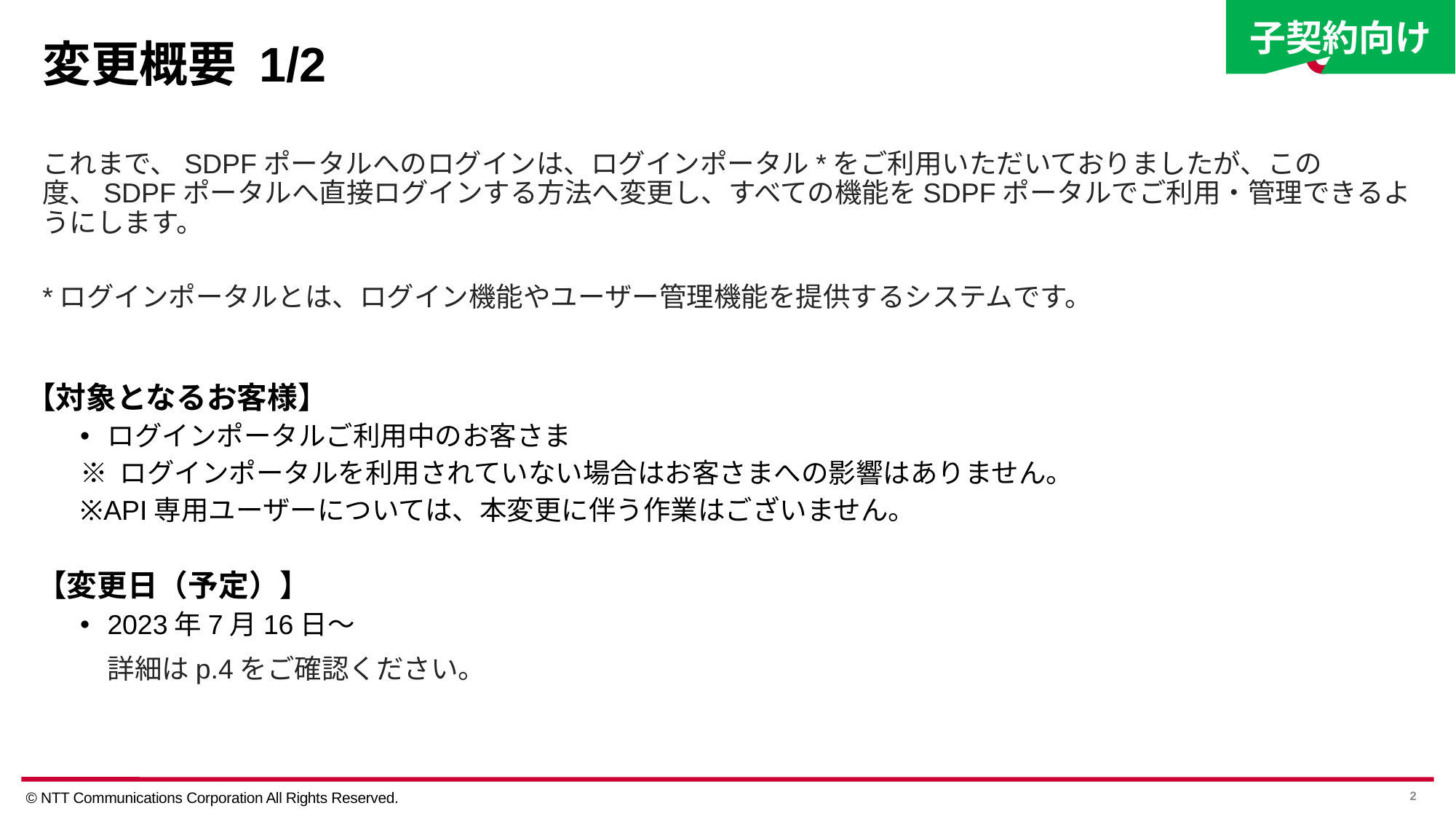

子契約向け
# 変更概要 1/2

これまで、SDPFポータルへのログインは、ログインポータル*をご利用いただいておりましたが、この度、SDPFポータルへ直接ログインする方法へ変更し、すべての機能をSDPFポータルでご利用・管理できるようにします。
*ログインポータルとは、ログイン機能やユーザー管理機能を提供するシステムです。
【対象となるお客様】
ログインポータルご利用中のお客さま
※ ログインポータルを利用されていない場合はお客さまへの影響はありません。
※ API専用ユーザーについては、本変更に伴う作業はございません。

【変更日（予定）】
2023年7月16日～
　　　詳細はp.4をご確認ください。